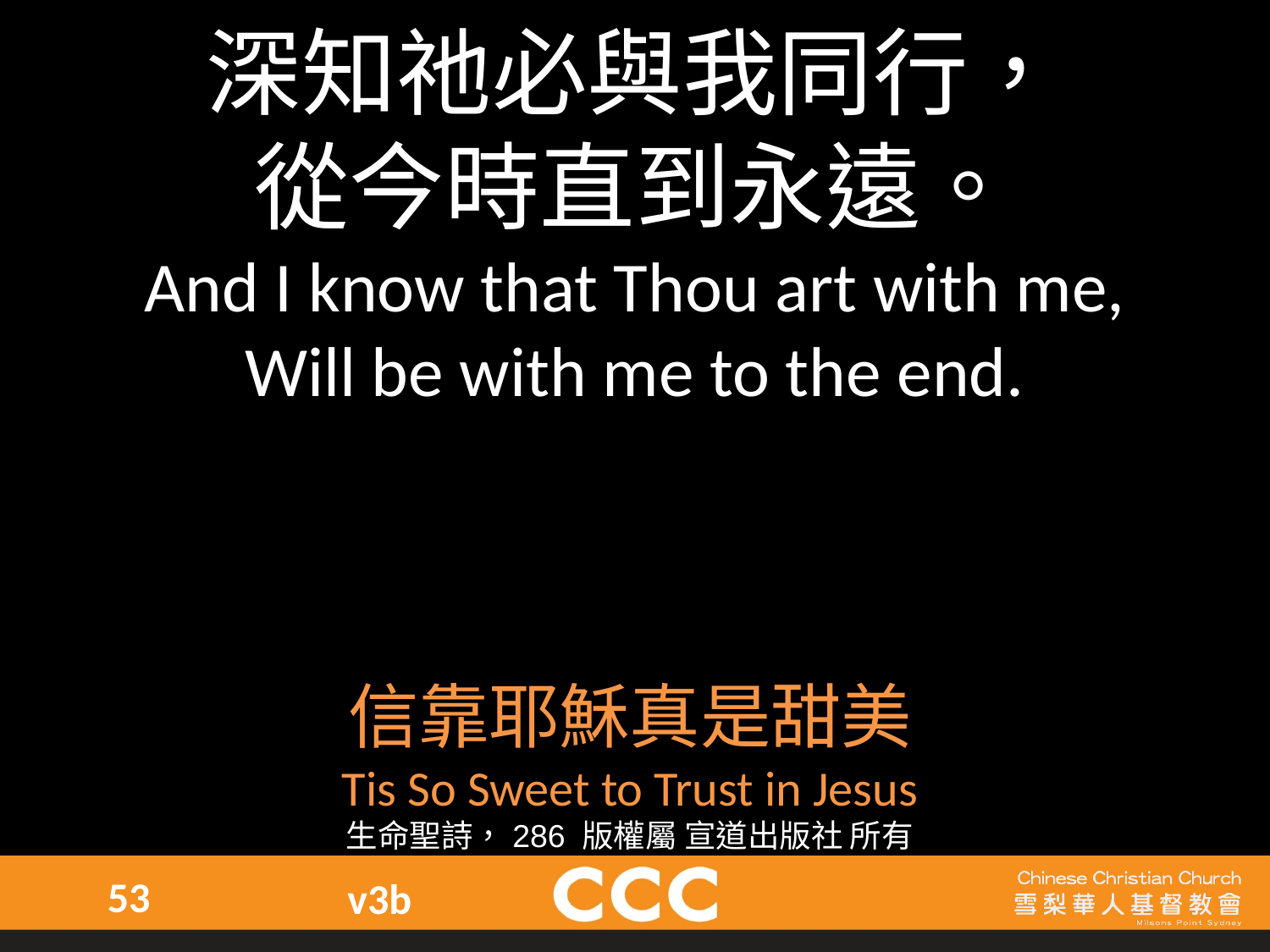

深知祂必與我同行，
從今時直到永遠。
And I know that Thou art with me,
Will be with me to the end.
信靠耶穌真是甜美
Tis So Sweet to Trust in Jesus
生命聖詩，286 版權屬 宣道出版社 所有
53
v3b